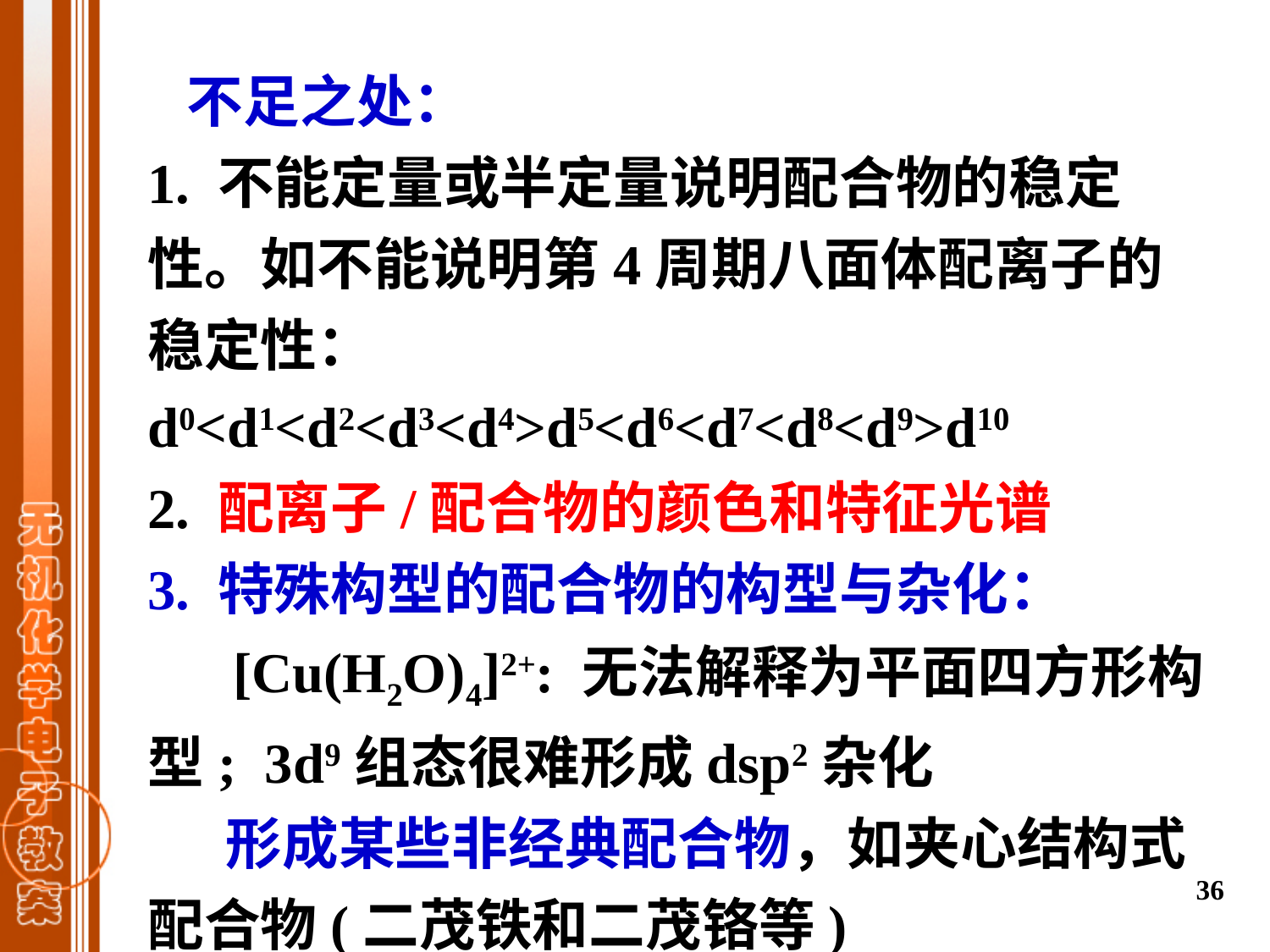

不足之处：
1. 不能定量或半定量说明配合物的稳定性。如不能说明第4周期八面体配离子的稳定性：d0<d1<d2<d3<d4>d5<d6<d7<d8<d9>d10
2. 配离子/配合物的颜色和特征光谱
3. 特殊构型的配合物的构型与杂化：
      [Cu(H2O)4]2+: 无法解释为平面四方形构型;  3d9组态很难形成dsp2杂化
     形成某些非经典配合物，如夹心结构式配合物(二茂铁和二茂铬等)
36